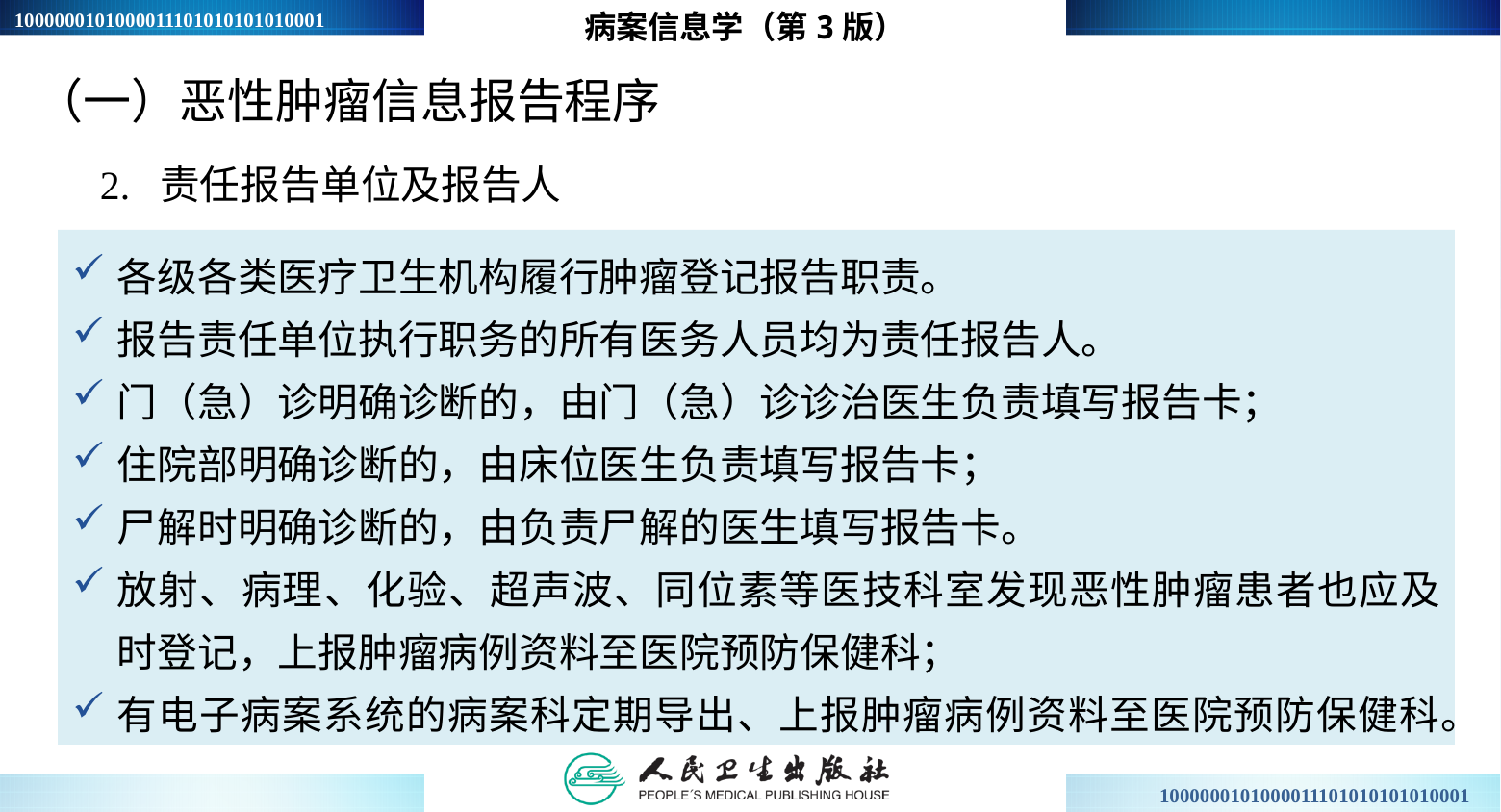

病案信息学（第3版）
（一）恶性肿瘤信息报告程序
      2.  责任报告单位及报告人
各级各类医疗卫生机构履行肿瘤登记报告职责。
报告责任单位执行职务的所有医务人员均为责任报告人。
门（急）诊明确诊断的，由门（急）诊诊治医生负责填写报告卡；
住院部明确诊断的，由床位医生负责填写报告卡；
尸解时明确诊断的，由负责尸解的医生填写报告卡。
放射、病理、化验、超声波、同位素等医技科室发现恶性肿瘤患者也应及时登记，上报肿瘤病例资料至医院预防保健科；
有电子病案系统的病案科定期导出、上报肿瘤病例资料至医院预防保健科。